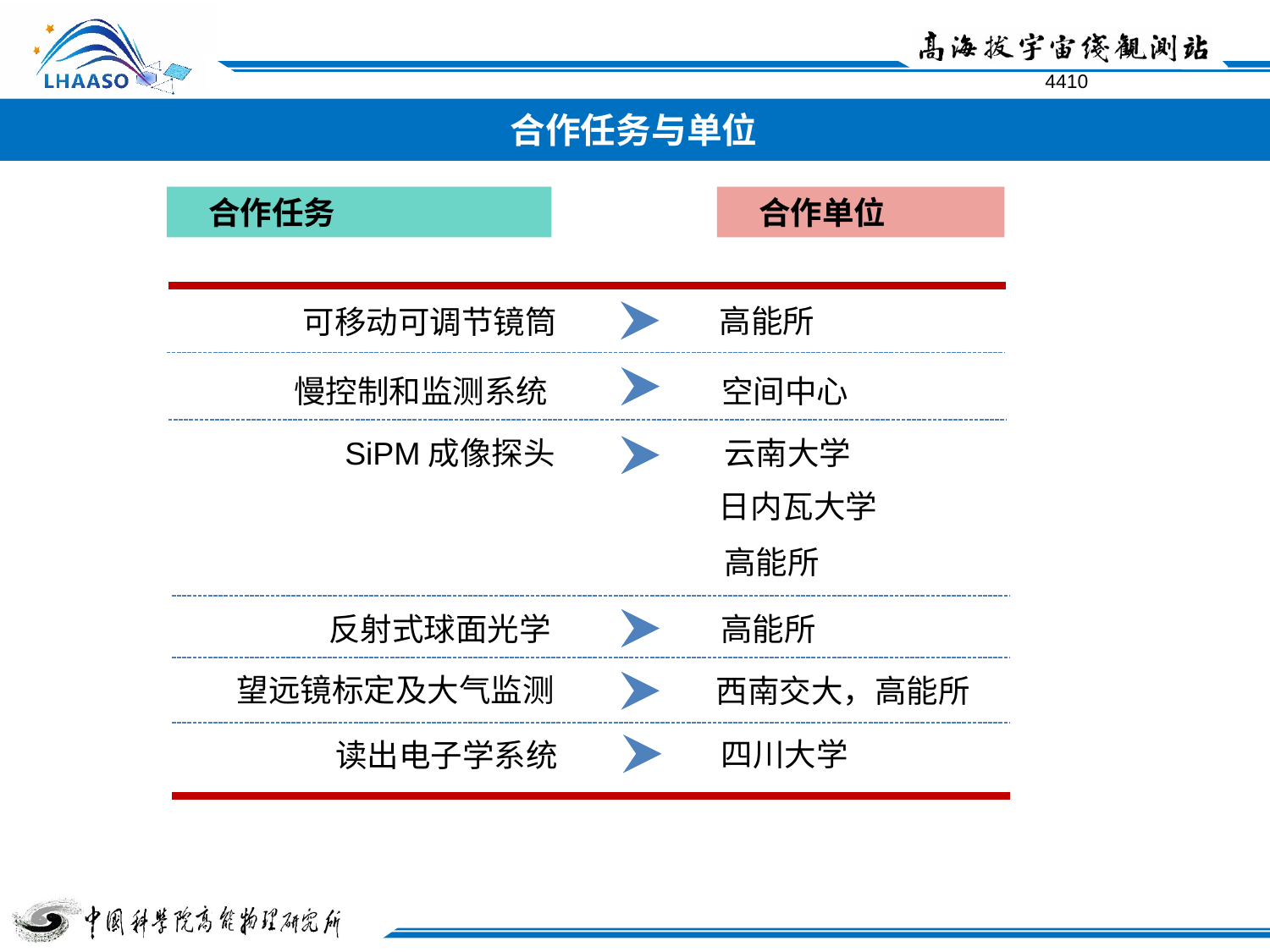

合作任务与单位
   合作单位
   合作任务
高能所
 可移动可调节镜筒

慢控制和监测系统
空间中心

SiPM成像探头
 云南大学

日内瓦大学
 高能所
反射式球面光学
高能所

望远镜标定及大气监测
西南交大，高能所

四川大学
读出电子学系统